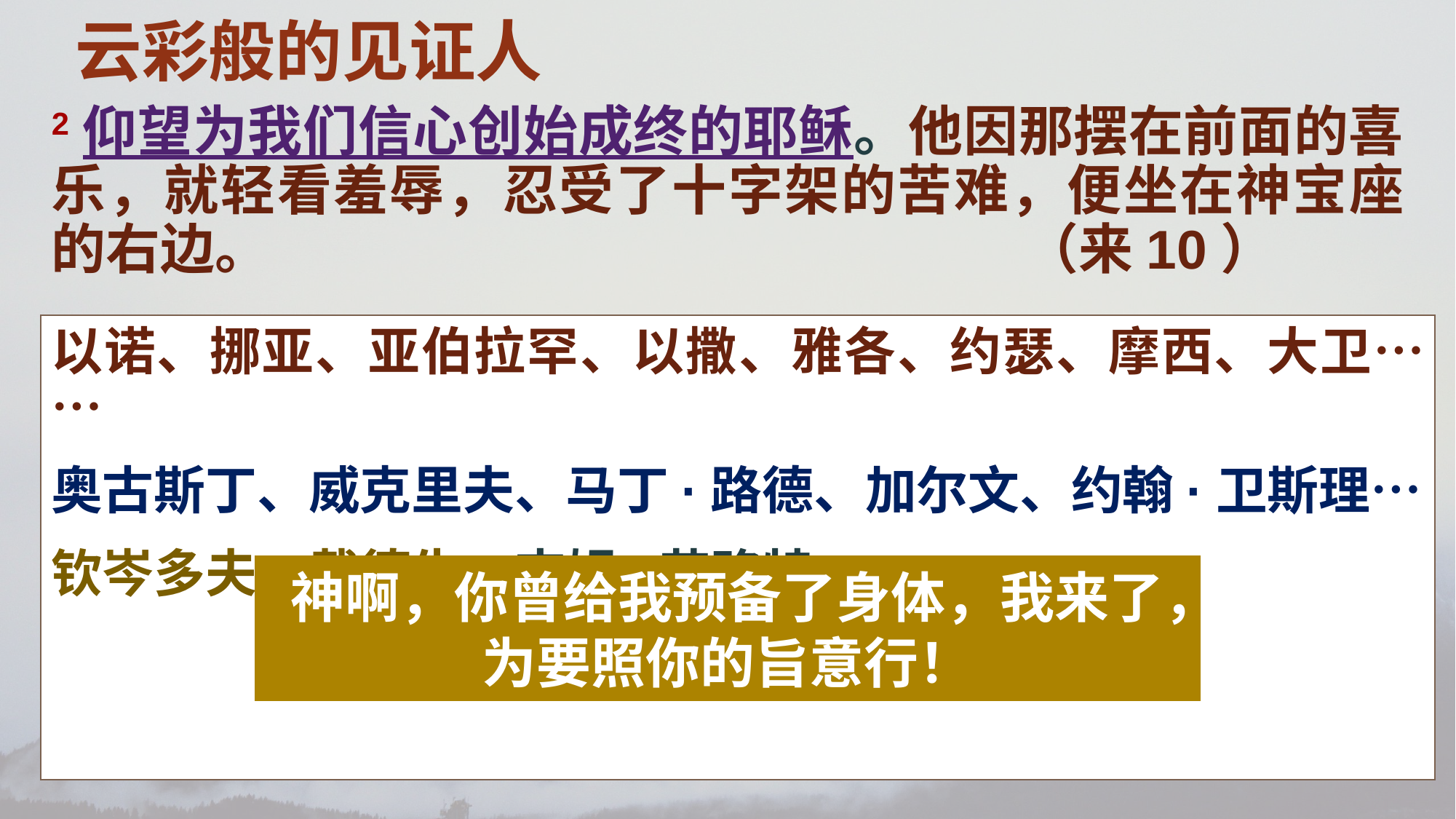

云彩般的见证人
2仰望为我们信心创始成终的耶稣。他因那摆在前面的喜乐，就轻看羞辱，忍受了十字架的苦难，便坐在神宝座的右边。                                                             （来10）

以诺、挪亚、亚伯拉罕、以撒、雅各、约瑟、摩西、大卫……
奥古斯丁、威克里夫、马丁·路德、加尔文、约翰·卫斯理…
钦岑多夫、戴德生、吉姆·艾略特…

神啊，你曾给我预备了身体，我来了，为要照你的旨意行！